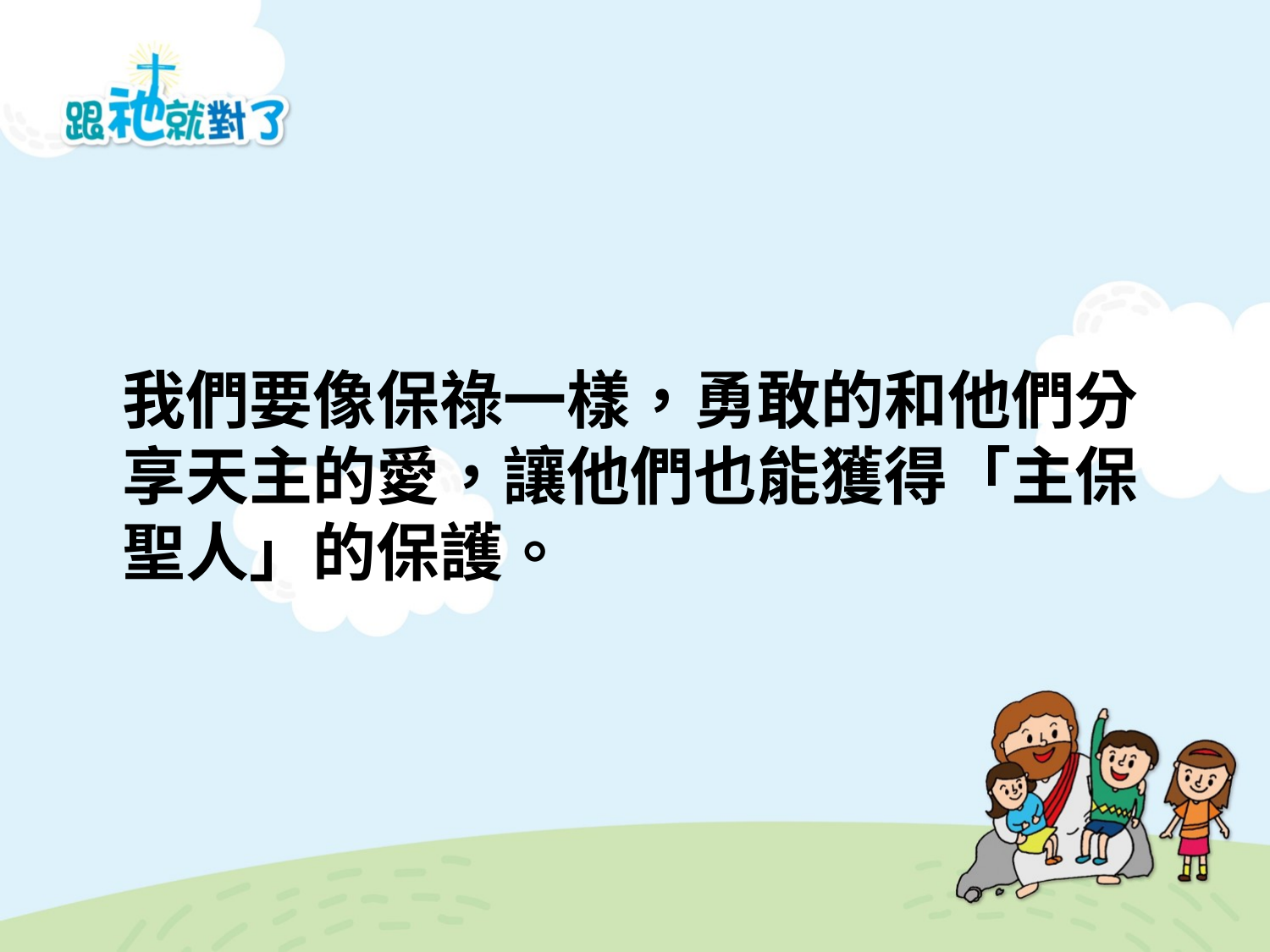

我們要像保祿一樣，勇敢的和他們分享天主的愛，讓他們也能獲得「主保聖人」的保護。